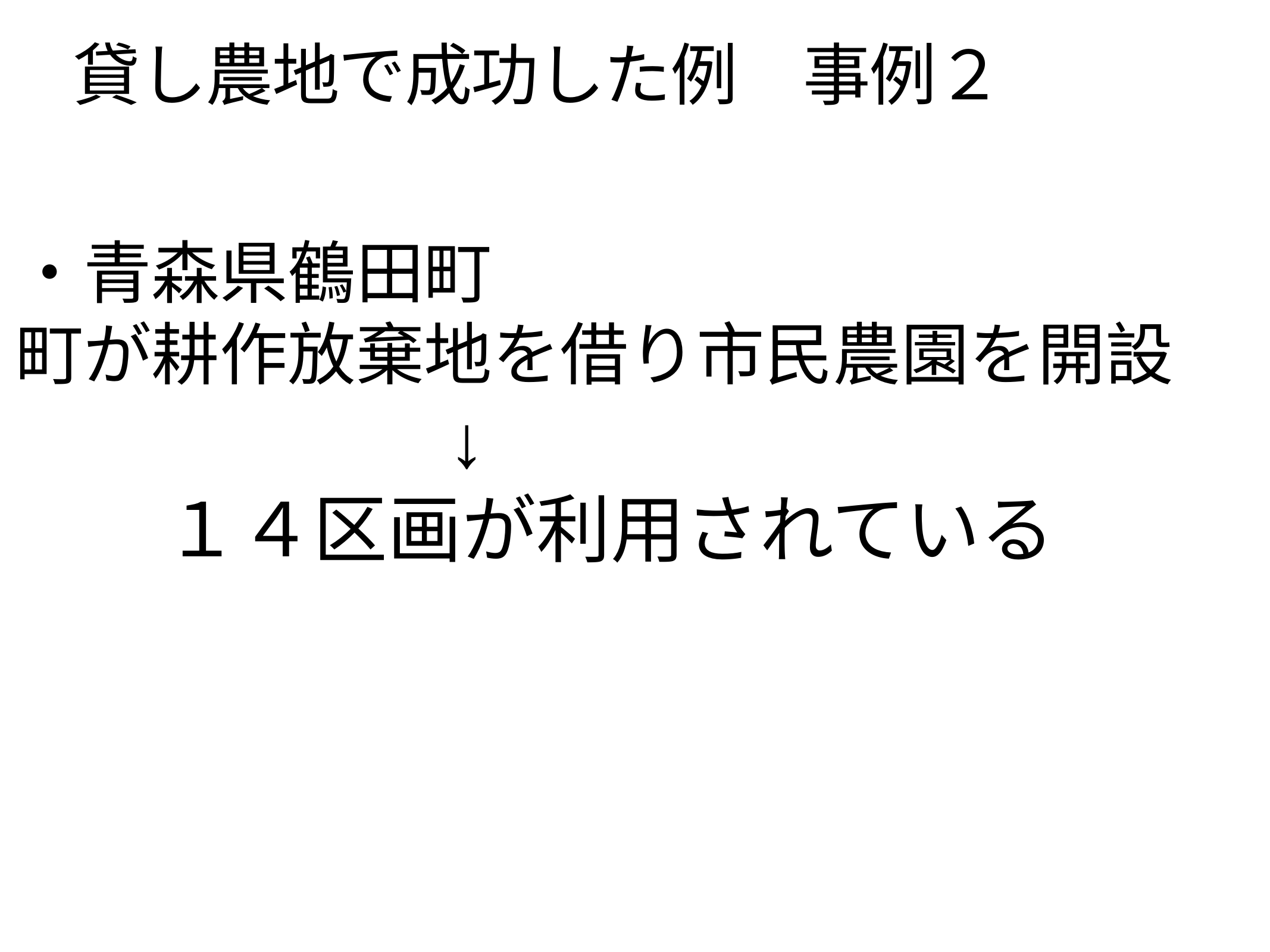

# 貸し農地で成功した例　事例２
・青森県鶴田町
町が耕作放棄地を借り市民農園を開設
                     ↓
　　１４区画が利用されている